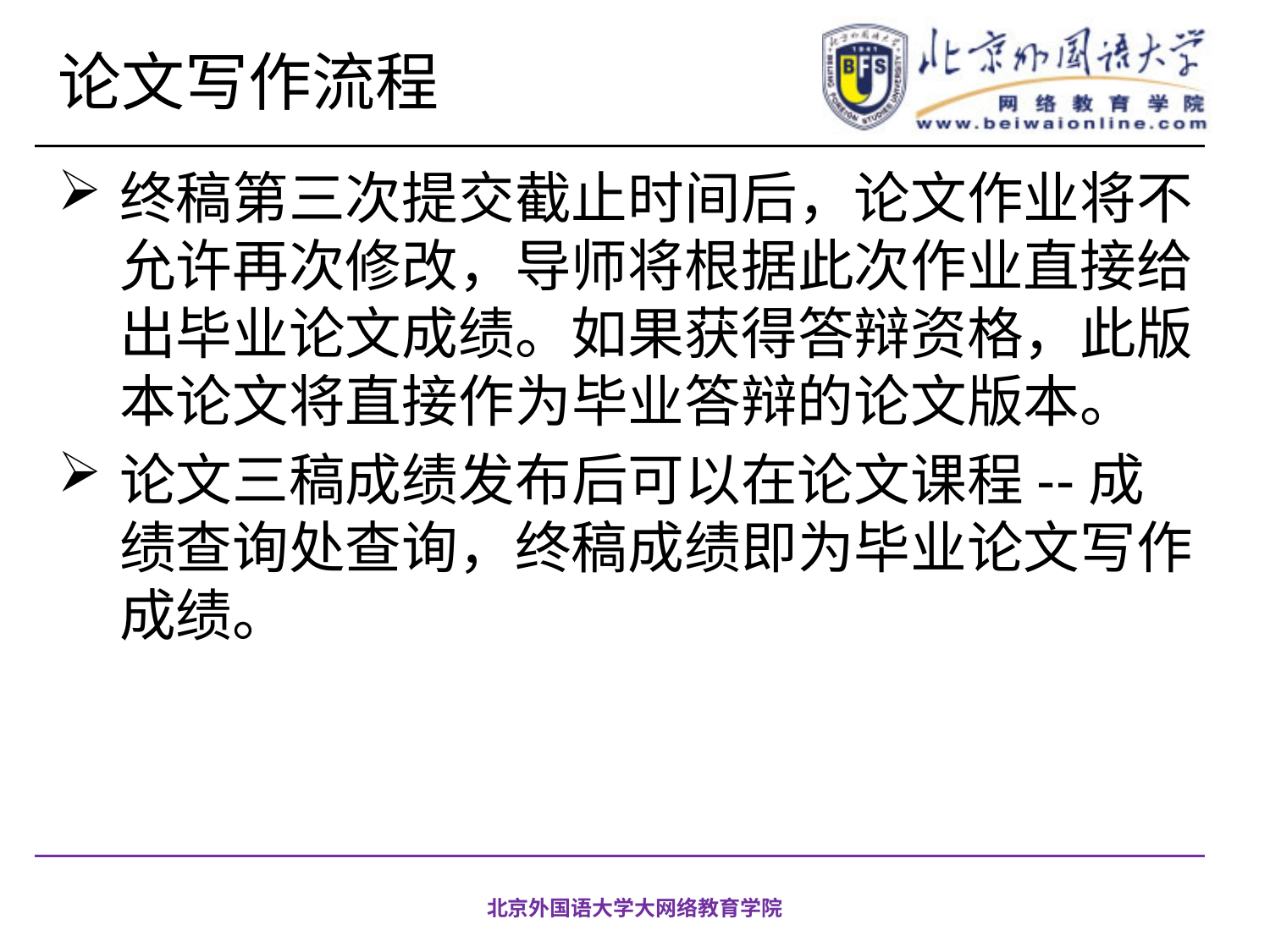

# 论文写作流程
终稿第三次提交截止时间后，论文作业将不允许再次修改，导师将根据此次作业直接给出毕业论文成绩。如果获得答辩资格，此版本论文将直接作为毕业答辩的论文版本。
论文三稿成绩发布后可以在论文课程--成绩查询处查询，终稿成绩即为毕业论文写作成绩。

北京外国语大学大网络教育学院
32